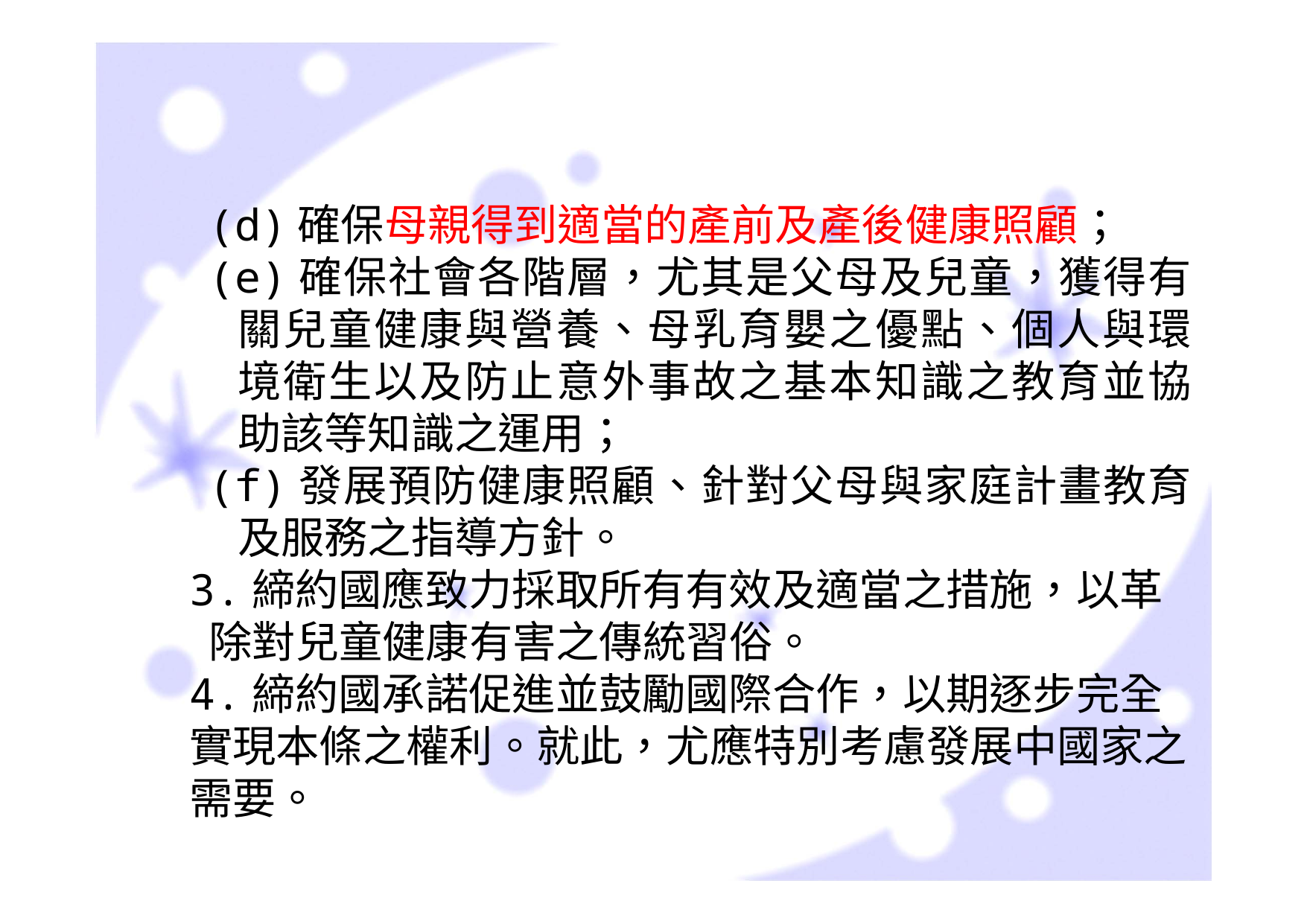

(d)確保母親得到適當的產前及產後健康照顧；
(e)確保社會各階層，尤其是父母及兒童，獲得有關兒童健康與營養、母乳育嬰之優點、個人與環境衛生以及防止意外事故之基本知識之教育並協助該等知識之運用；
(f)發展預防健康照顧、針對父母與家庭計畫教育及服務之指導方針。
3.締約國應致力採取所有有效及適當之措施，以革除對兒童健康有害之傳統習俗。
4.締約國承諾促進並鼓勵國際合作，以期逐步完全實現本條之權利。就此，尤應特別考慮發展中國家之需要。